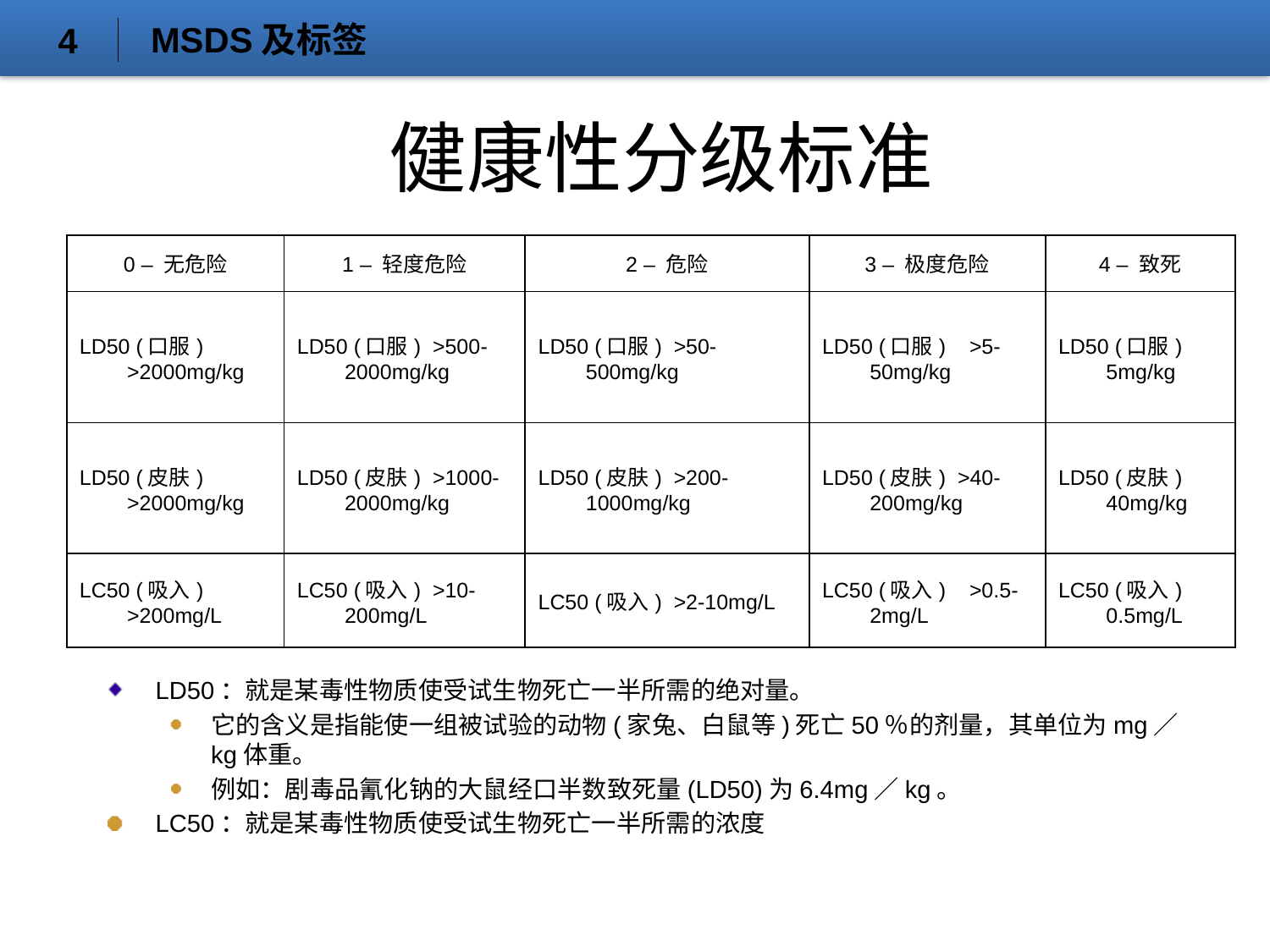

MSDS及标签
4
# 健康性分级标准
| 0 – 无危险 | 1 – 轻度危险 | 2 – 危险 | 3 – 极度危险 | 4 – 致死 |
| --- | --- | --- | --- | --- |
| LD50 (口服) >2000mg/kg | LD50 (口服) >500-2000mg/kg | LD50 (口服) >50-500mg/kg | LD50 (口服) >5-50mg/kg | LD50 (口服) 5mg/kg |
| LD50 (皮肤) >2000mg/kg | LD50 (皮肤) >1000-2000mg/kg | LD50 (皮肤) >200-1000mg/kg | LD50 (皮肤) >40-200mg/kg | LD50 (皮肤) 40mg/kg |
| LC50 (吸入) >200mg/L | LC50 (吸入) >10-200mg/L | LC50 (吸入) >2-10mg/L | LC50 (吸入) >0.5-2mg/L | LC50 (吸入) 0.5mg/L |
LD50：就是某毒性物质使受试生物死亡一半所需的绝对量。
它的含义是指能使一组被试验的动物(家兔、白鼠等)死亡50％的剂量，其单位为mg／kg体重。
例如：剧毒品氰化钠的大鼠经口半数致死量(LD50)为6.4mg／kg。
LC50：就是某毒性物质使受试生物死亡一半所需的浓度